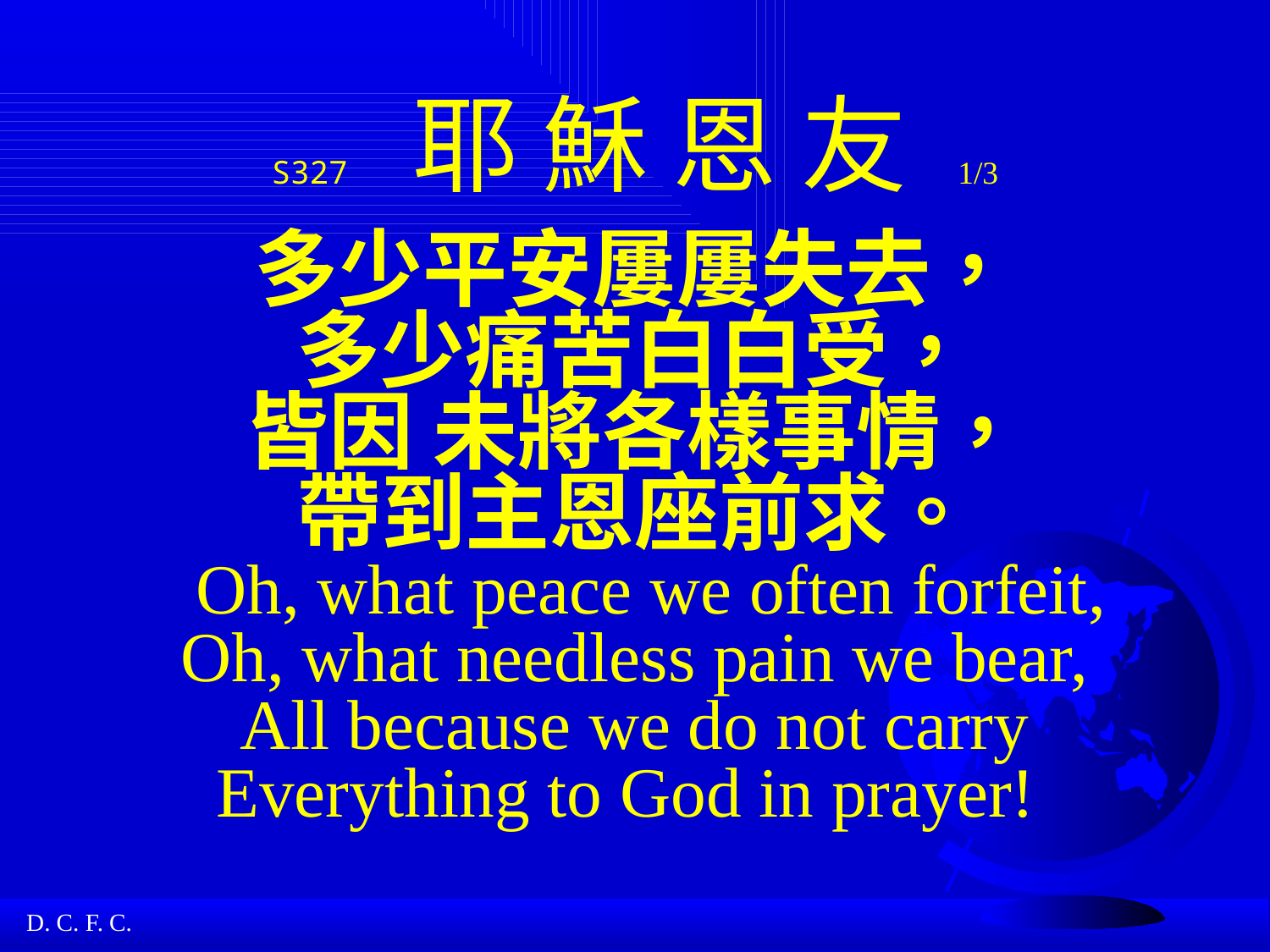

# S327   耶 穌 恩 友      1/3 多少平安屢屢失去， 多少痛苦白白受， 皆因 未將各樣事情， 帶到主恩座前求。 Oh, what peace we often forfeit, Oh, what needless pain we bear, All because we do not carry Everything to God in prayer!